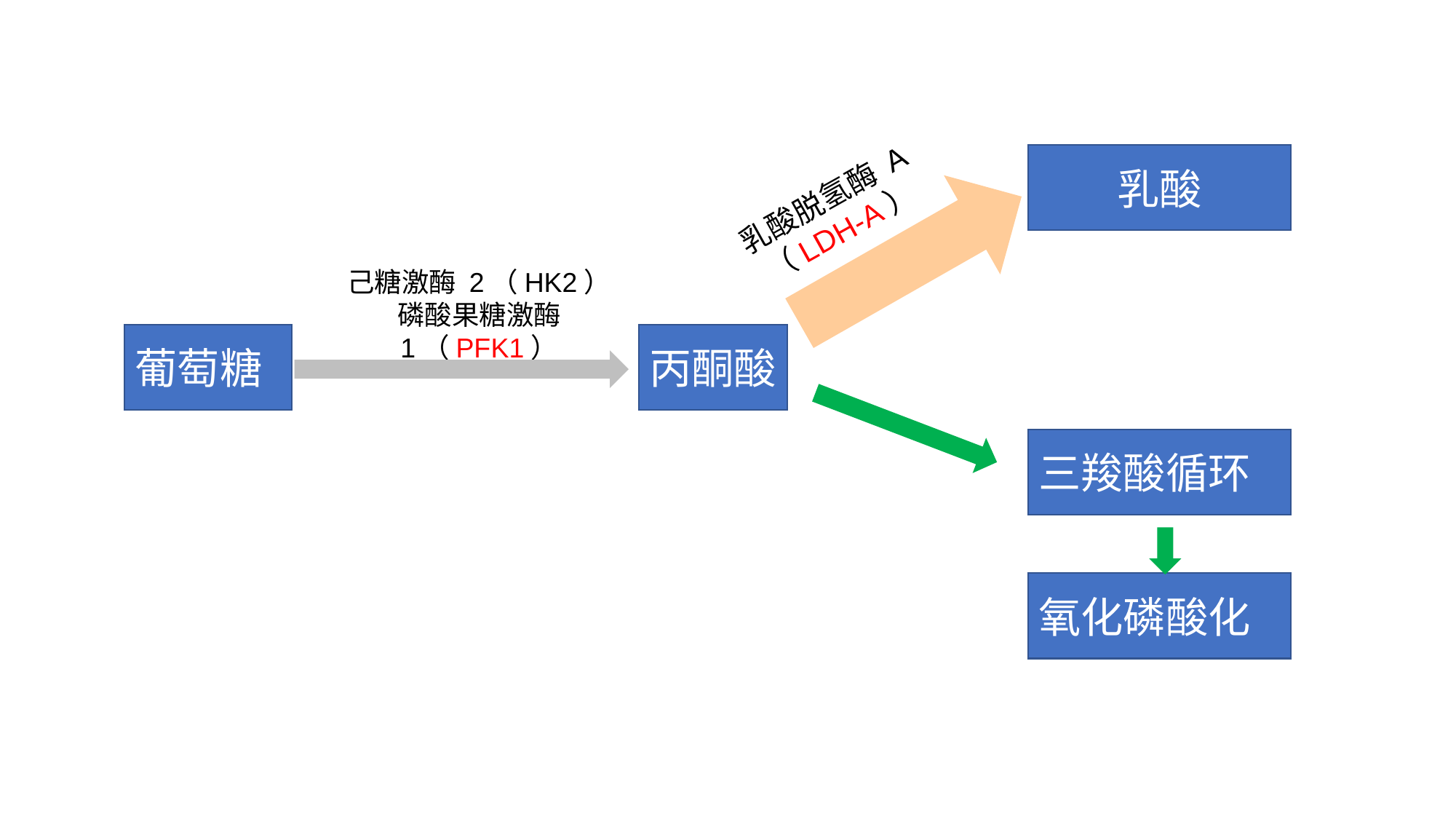

乳酸
乳酸脱氢酶 A
（LDH-A）

己糖激酶 2（HK2）
磷酸果糖激酶 1（PFK1）
葡萄糖
丙酮酸

三羧酸循环

氧化磷酸化